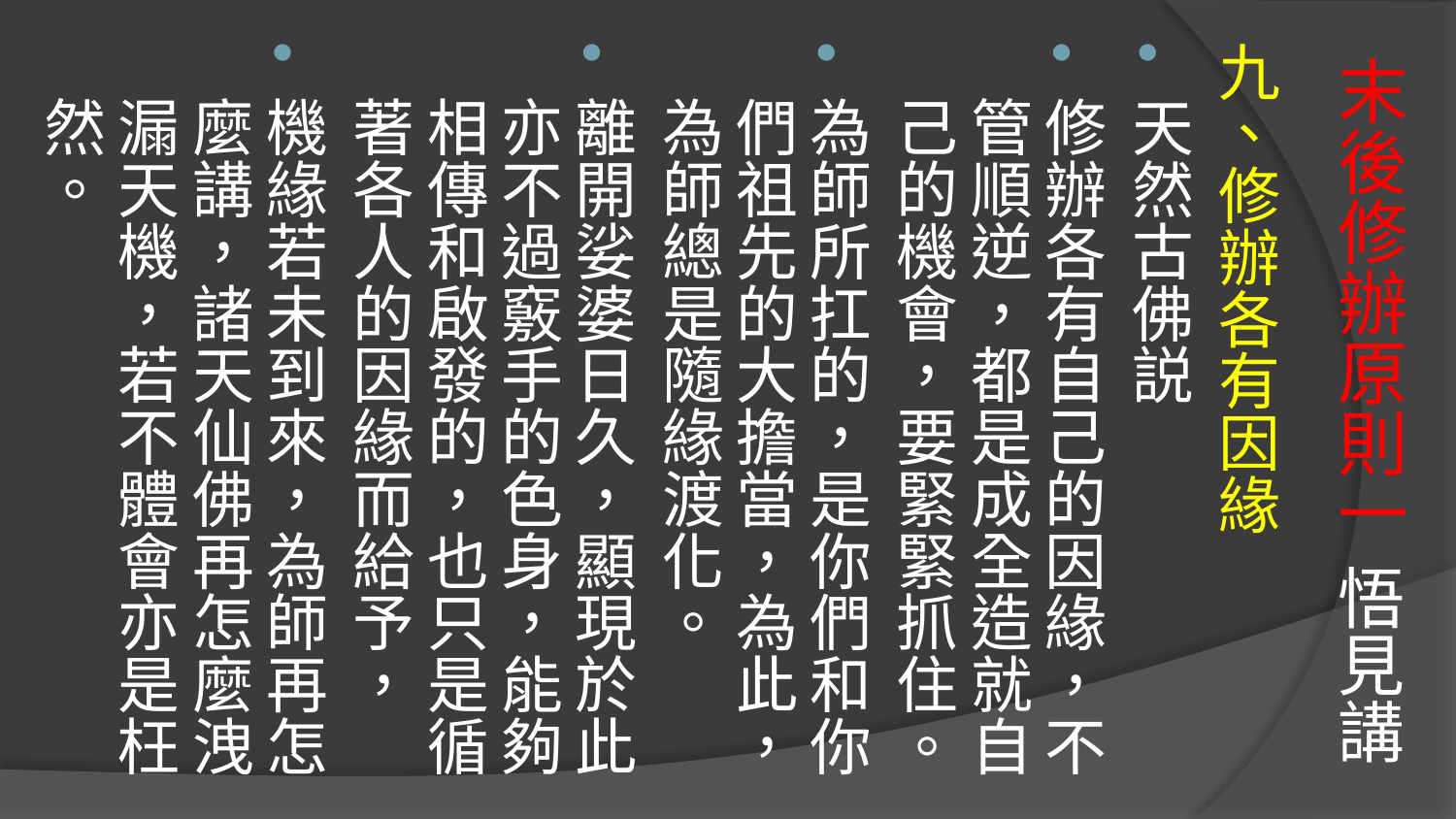

九、修辦各有因緣
天然古佛説
修辦各有自己的因緣，不管順逆，都是成全造就自己的機會，要緊緊抓住。
為師所扛的，是你們和你們祖先的大擔當，為此，為師總是隨緣渡化。
離開娑婆日久，顯現於此亦不過竅手的色身，能夠相傳和啟發的，也只是循著各人的因緣而給予，
機緣若未到來，為師再怎麼講，諸天仙佛再怎麼洩漏天機，若不體會亦是枉然。
# 末後修辦原則一 悟見講